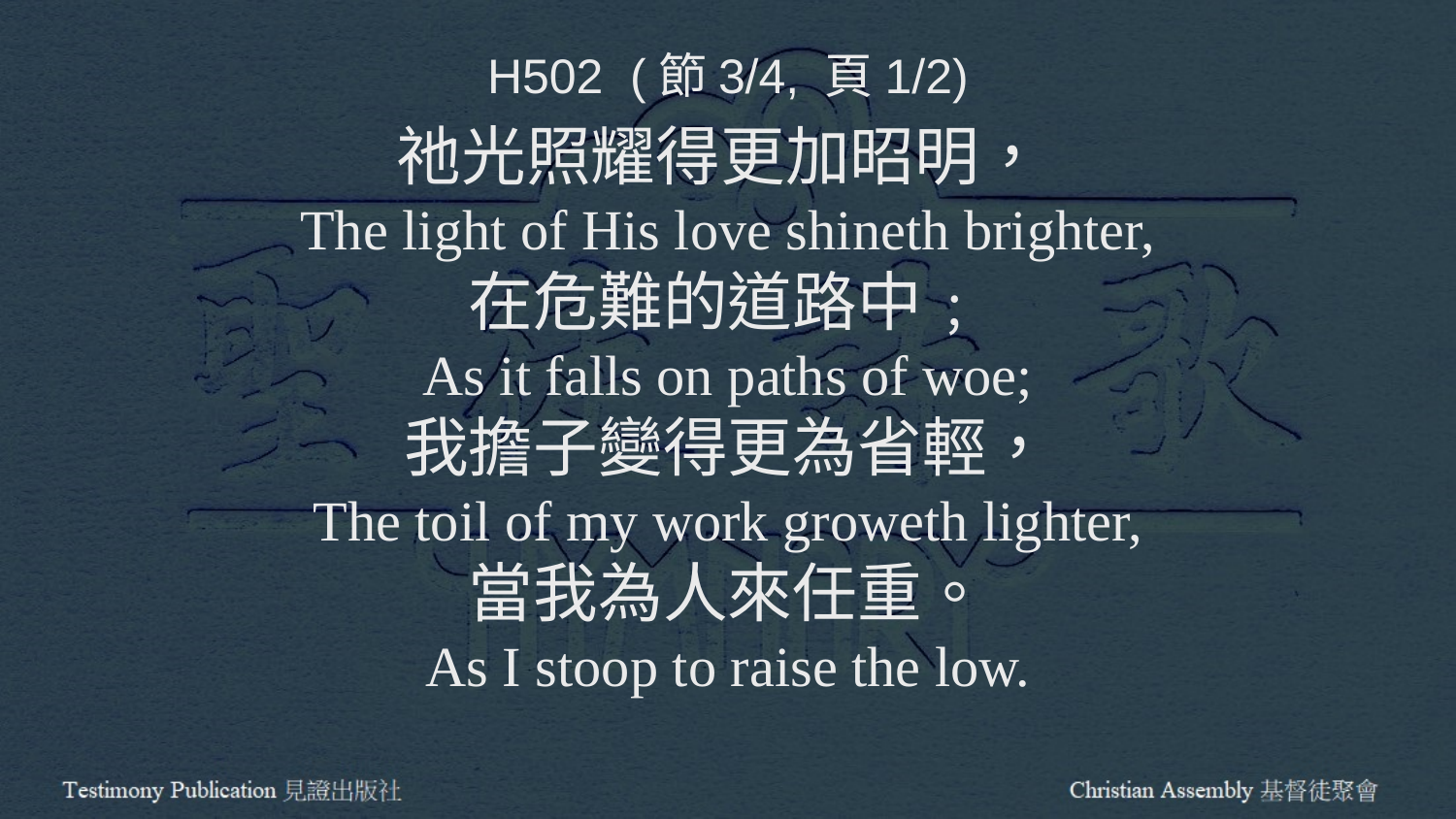

H502  (節3/4, 頁1/2)
祂光照耀得更加昭明，
The light of His love shineth brighter,
在危難的道路中﹔
As it falls on paths of woe;
我擔子變得更為省輕，
The toil of my work groweth lighter,
當我為人來任重。
As I stoop to raise the low.